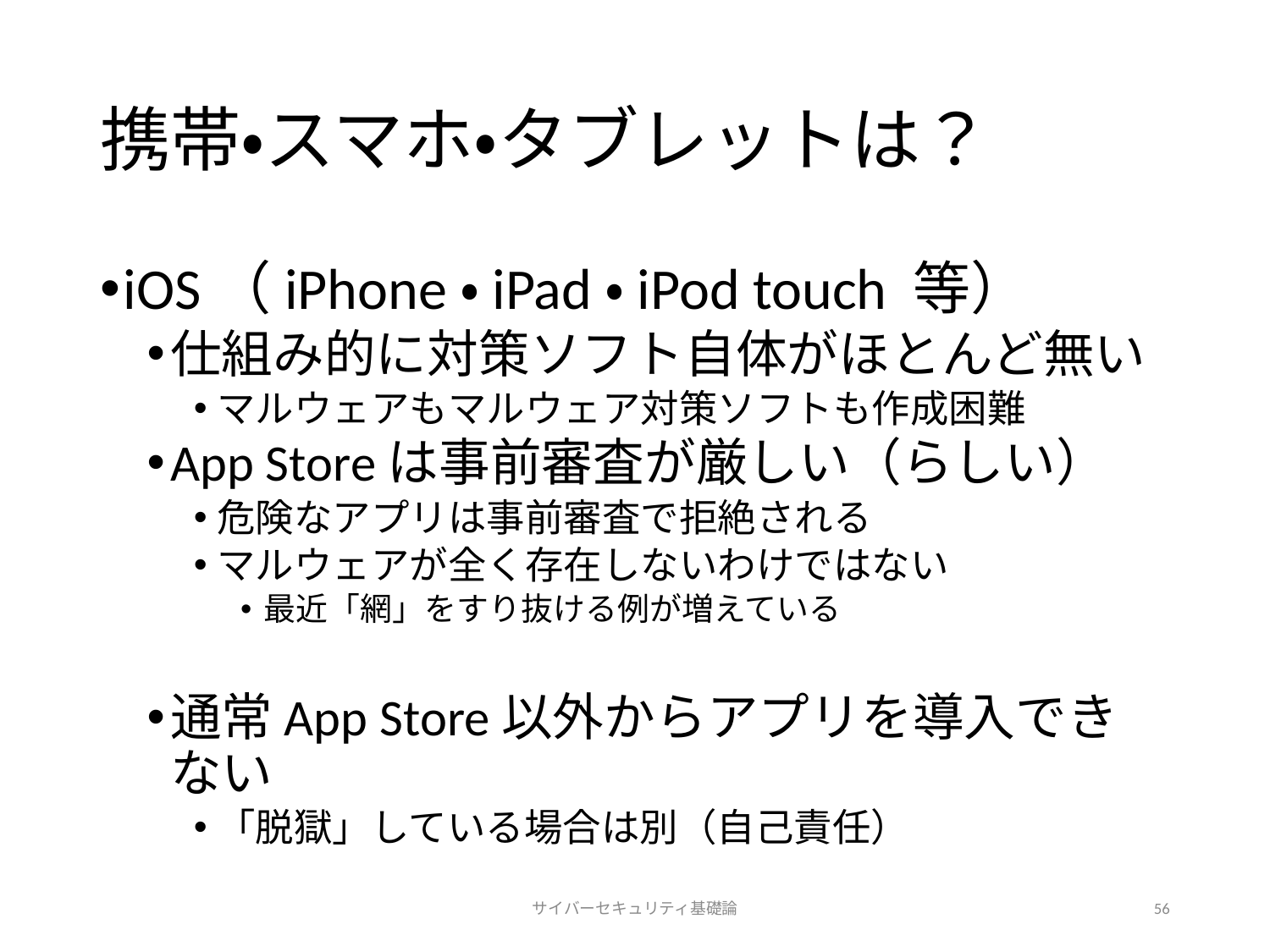

# 携帯・スマホ・タブレットは？
iOS（iPhone・iPad・iPod touch 等）
仕組み的に対策ソフト自体がほとんど無い
マルウェアもマルウェア対策ソフトも作成困難
App Storeは事前審査が厳しい（らしい）
危険なアプリは事前審査で拒絶される
マルウェアが全く存在しないわけではない
最近「網」をすり抜ける例が増えている

通常App Store以外からアプリを導入できない
「脱獄」している場合は別（自己責任）
サイバーセキュリティ基礎論
56